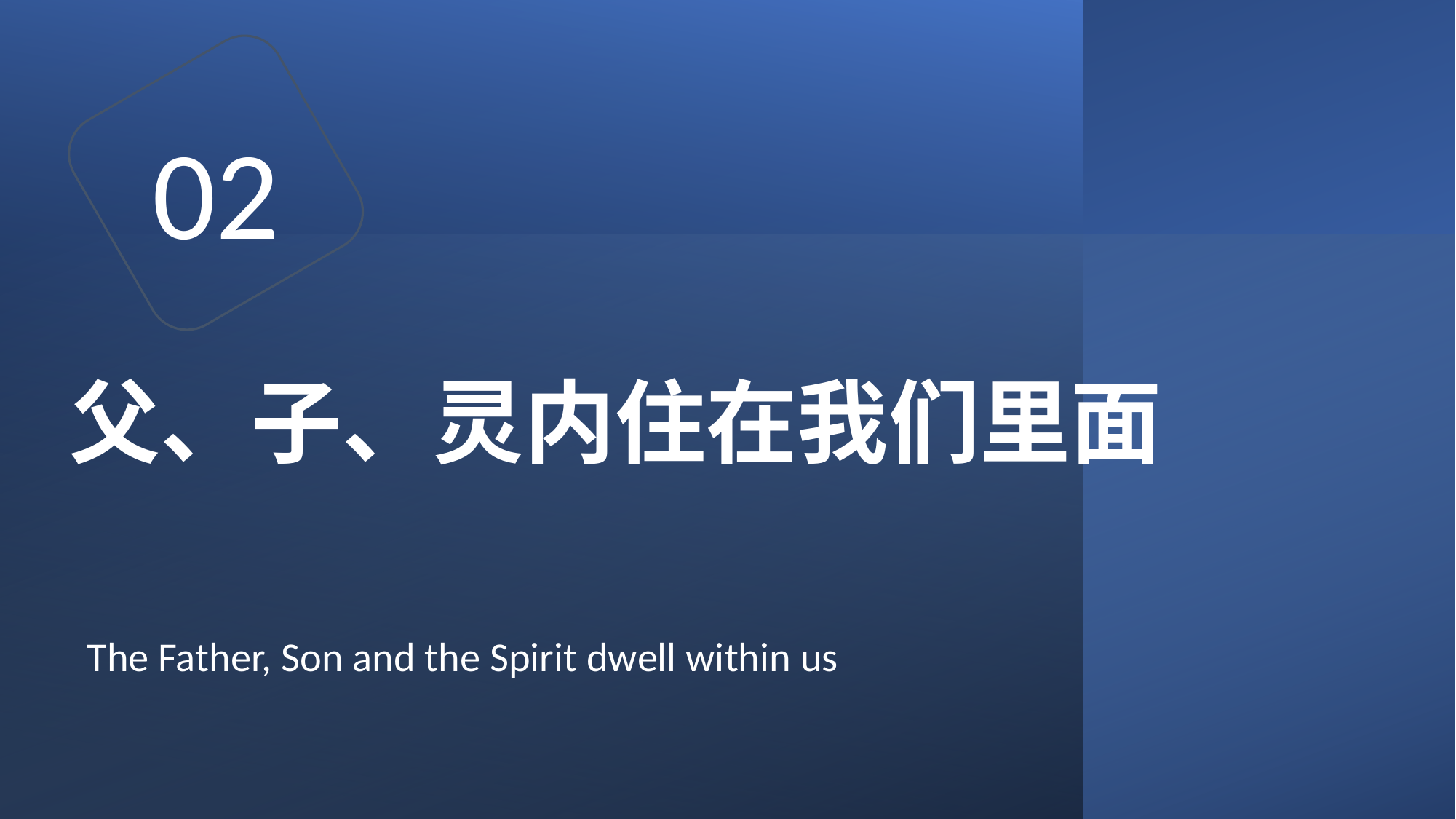

02
# 父、子、灵内住在我们里面
The Father, Son and the Spirit dwell within us